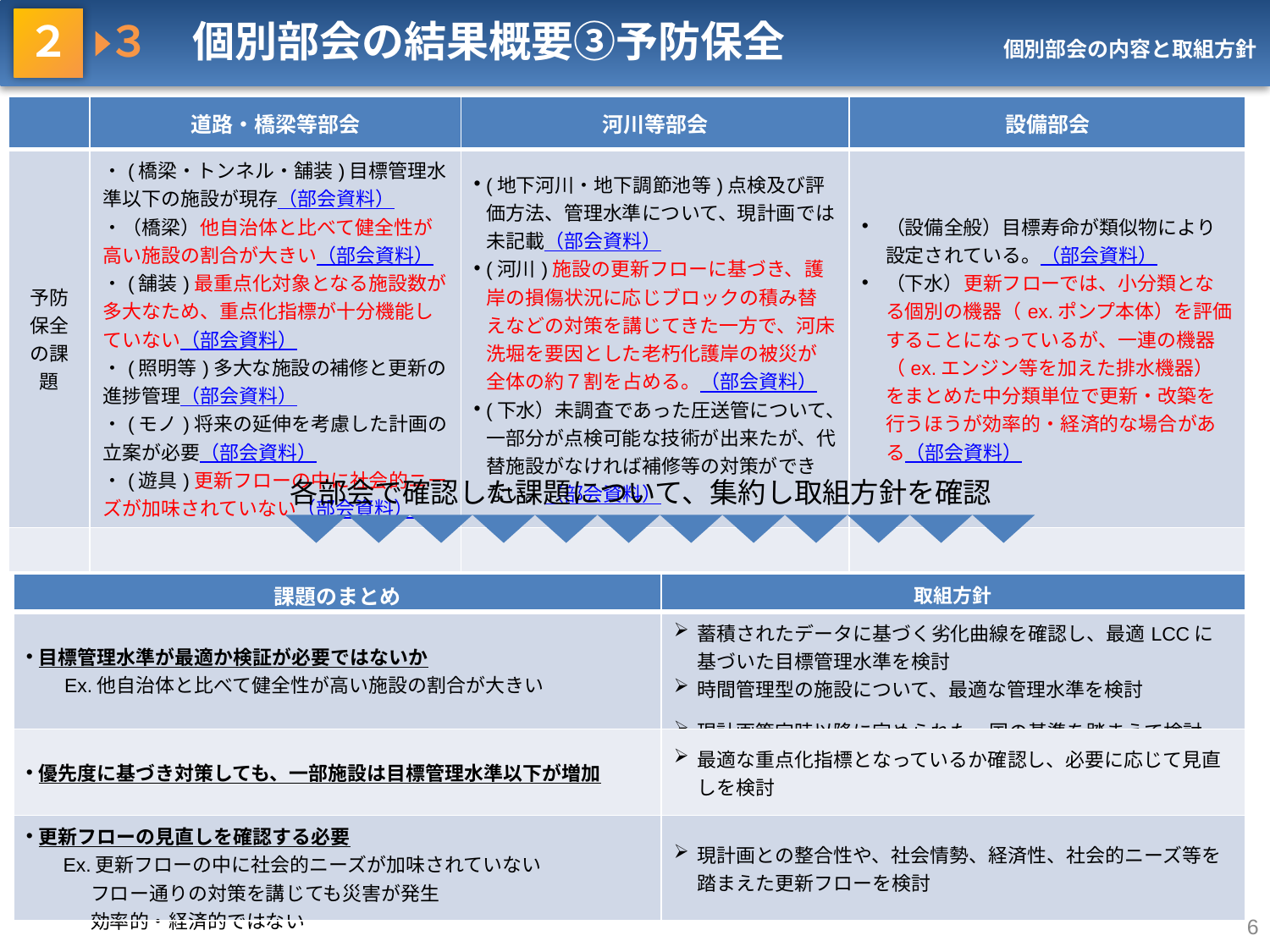

２    ３　個別部会の結果概要③予防保全
個別部会の内容と取組方針

|  | 道路・橋梁等部会 | 河川等部会 | 設備部会 |
| --- | --- | --- | --- |
| 予防 保全の課題 | ・(橋梁・トンネル・舗装)目標管理水準以下の施設が現存（部会資料） ・（橋梁）他自治体と比べて健全性が高い施設の割合が大きい（部会資料） ・(舗装)最重点化対象となる施設数が多大なため、重点化指標が十分機能していない（部会資料） ・(照明等)多大な施設の補修と更新の進捗管理（部会資料） ・(モノ)将来の延伸を考慮した計画の立案が必要（部会資料） ・(遊具)更新フローの中に社会的ニーズが加味されていない（部会資料） | (地下河川・地下調節池等)点検及び評価方法、管理水準について、現計画では未記載（部会資料） (河川)施設の更新フローに基づき、護岸の損傷状況に応じブロックの積み替えなどの対策を講じてきた一方で、河床洗堀を要因とした老朽化護岸の被災が全体の約７割を占める。（部会資料） (下水）未調査であった圧送管について、一部分が点検可能な技術が出来たが、代替施設がなければ補修等の対策ができない。（部会資料） | （設備全般）目標寿命が類似物により設定されている。（部会資料） （下水）更新フローでは、小分類となる個別の機器（ex.ポンプ本体）を評価することになっているが、一連の機器（ex.エンジン等を加えた排水機器）をまとめた中分類単位で更新・改築を行うほうが効率的・経済的な場合がある（部会資料） |
|  |  |  |  |
各部会で確認した課題について、集約し取組方針を確認

| 課題のまとめ | 取組方針 |
| --- | --- |
| 目標管理水準が最適か検証が必要ではないか 　   Ex.他自治体と比べて健全性が高い施設の割合が大きい | 蓄積されたデータに基づく劣化曲線を確認し、最適LCCに基づいた目標管理水準を検討 時間管理型の施設について、最適な管理水準を検討 現計画策定時以降に定められた、国の基準を踏まえて検討 |
| 優先度に基づき対策しても、一部施設は目標管理水準以下が増加 | 最適な重点化指標となっているか確認し、必要に応じて見直しを検討 |
| 更新フローの見直しを確認する必要 Ex.更新フローの中に社会的ニーズが加味されていない フロー通りの対策を講じても災害が発生 効率的・経済的ではない | 現計画との整合性や、社会情勢、経済性、社会的ニーズ等を踏まえた更新フローを検討 |
6